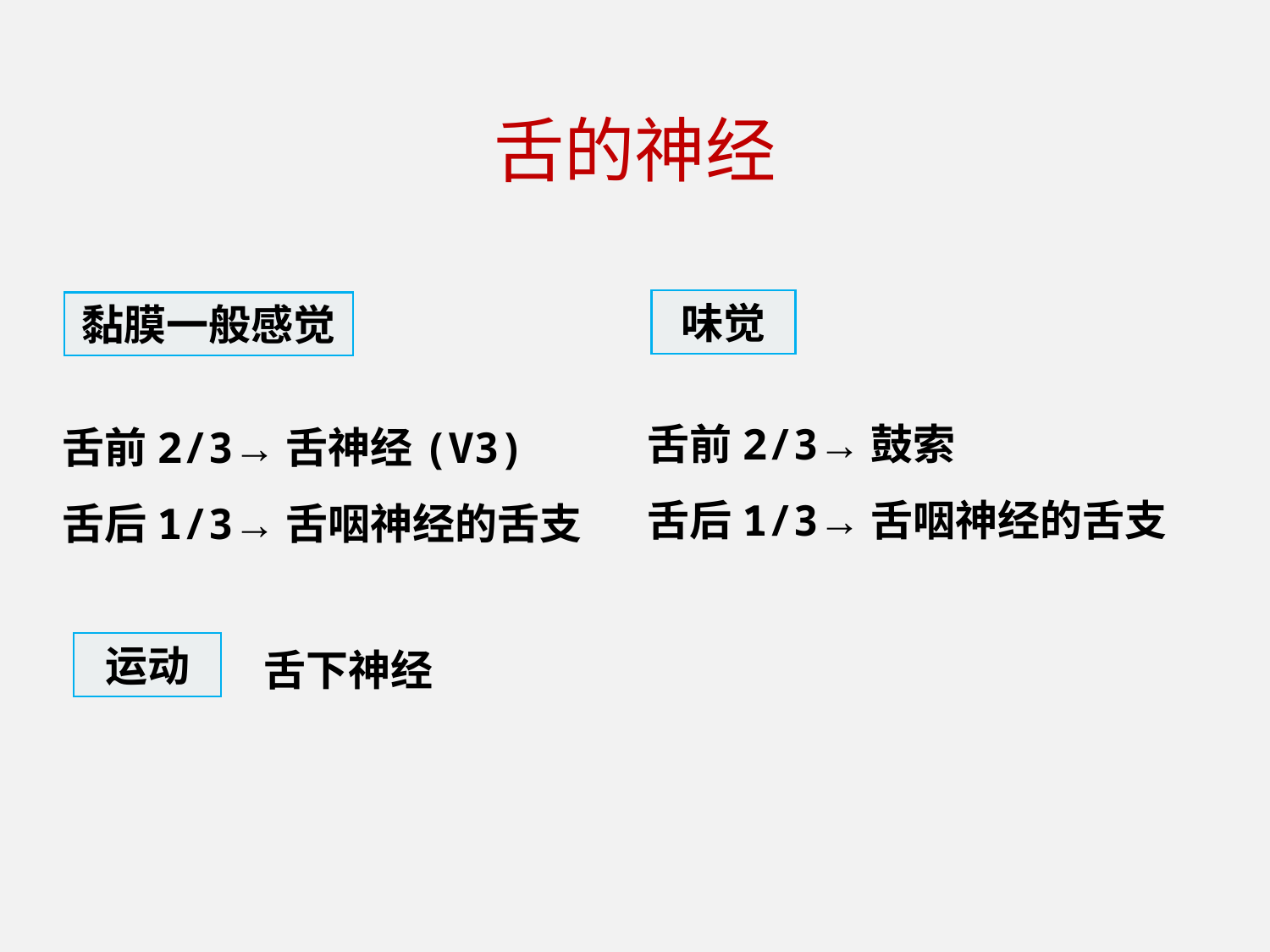

舌的神经
味觉
黏膜一般感觉
舌前2/3→鼓索
舌后1/3→舌咽神经的舌支
舌前2/3→舌神经(V3)
舌后1/3→舌咽神经的舌支
运动
舌下神经